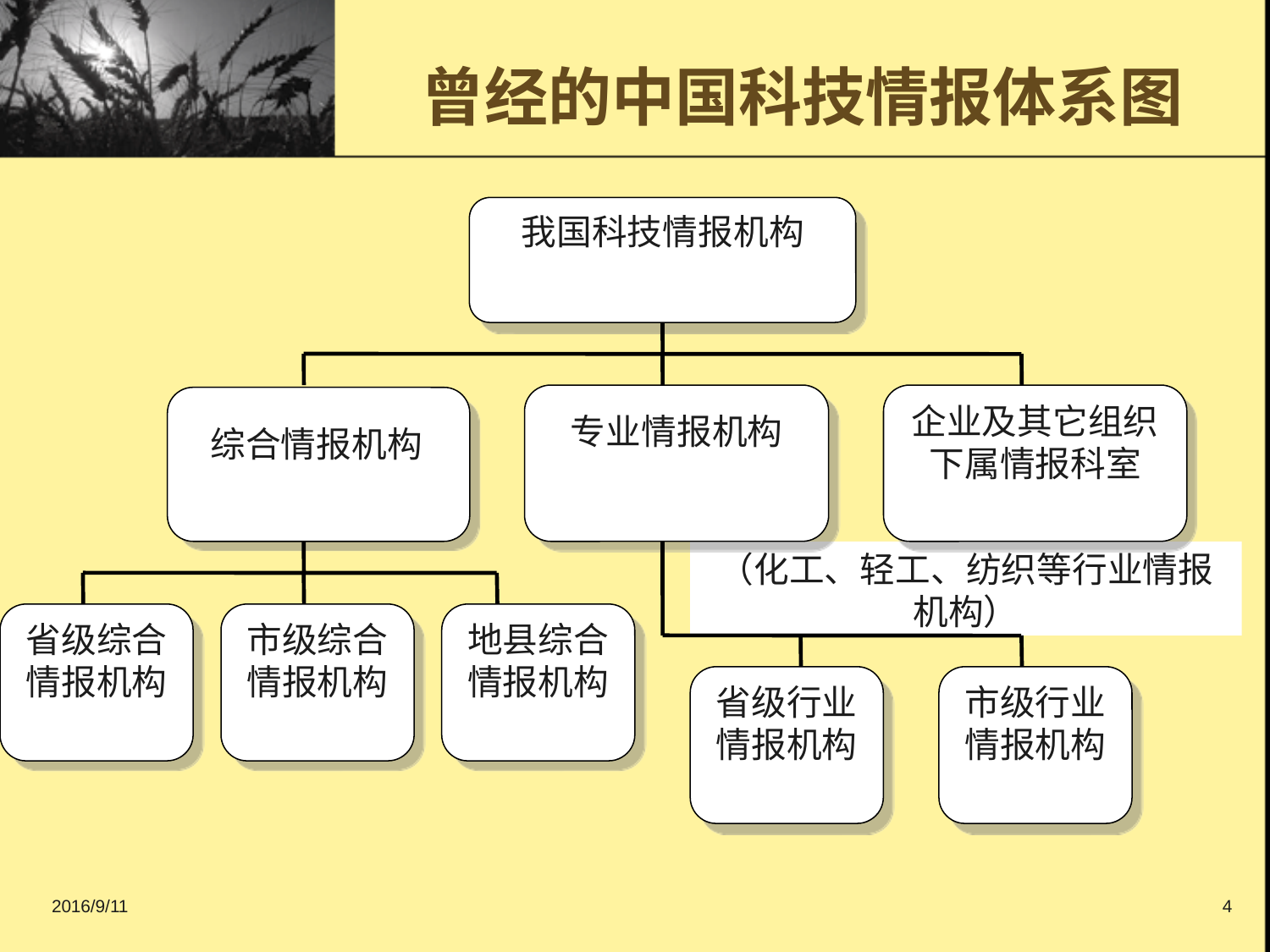

# 曾经的中国科技情报体系图

我国科技情报机构

专业情报机构
企业及其它组织下属情报科室

（化工、轻工、纺织等行业情报机构）
省级综合情报机构
市级综合情报机构
地县综合情报机构
省级行业情报机构
市级行业情报机构
综合情报机构
2016/9/11

4